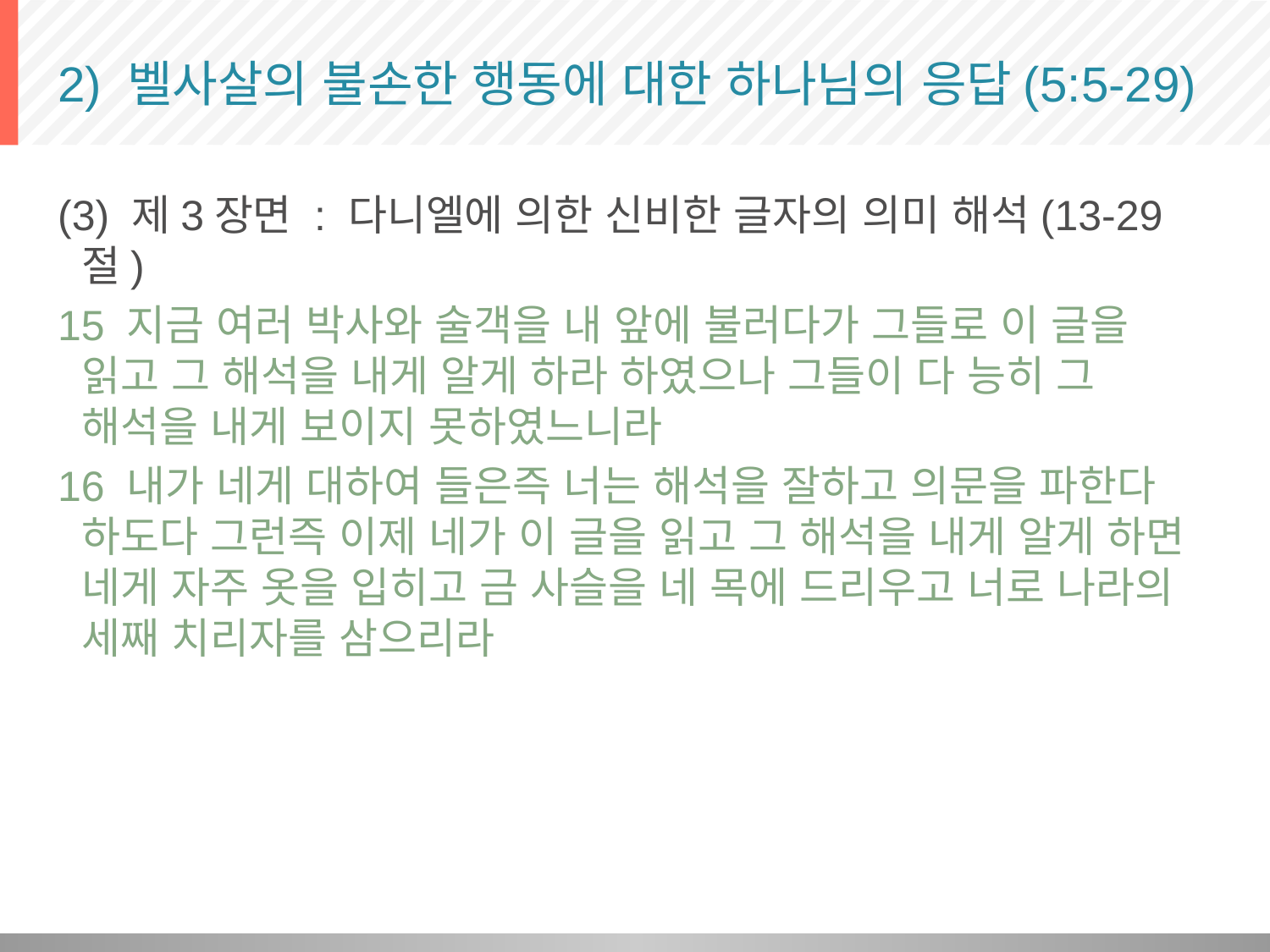

# 2) 벨사살의 불손한 행동에 대한 하나님의 응답(5:5-29)
(3) 제3장면 : 다니엘에 의한 신비한 글자의 의미 해석(13-29절)
15 지금 여러 박사와 술객을 내 앞에 불러다가 그들로 이 글을 읽고 그 해석을 내게 알게 하라 하였으나 그들이 다 능히 그 해석을 내게 보이지 못하였느니라
16 내가 네게 대하여 들은즉 너는 해석을 잘하고 의문을 파한다 하도다 그런즉 이제 네가 이 글을 읽고 그 해석을 내게 알게 하면 네게 자주 옷을 입히고 금 사슬을 네 목에 드리우고 너로 나라의 세째 치리자를 삼으리라